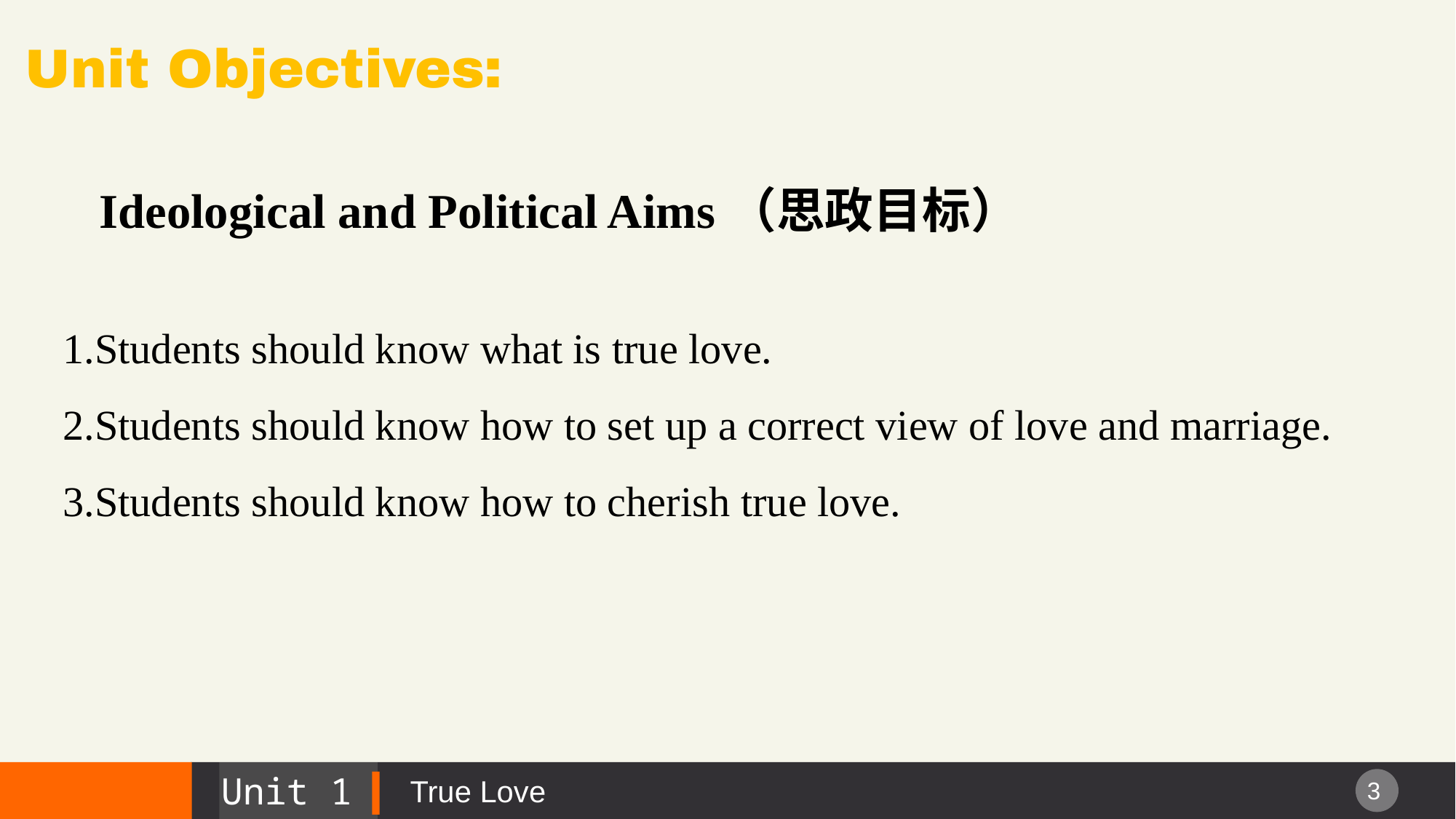

Unit Objectives:
   Ideological and Political Aims（思政目标）

1.Students should know what is true love.
2.Students should know how to set up a correct view of love and marriage.
3.Students should know how to cherish true love.